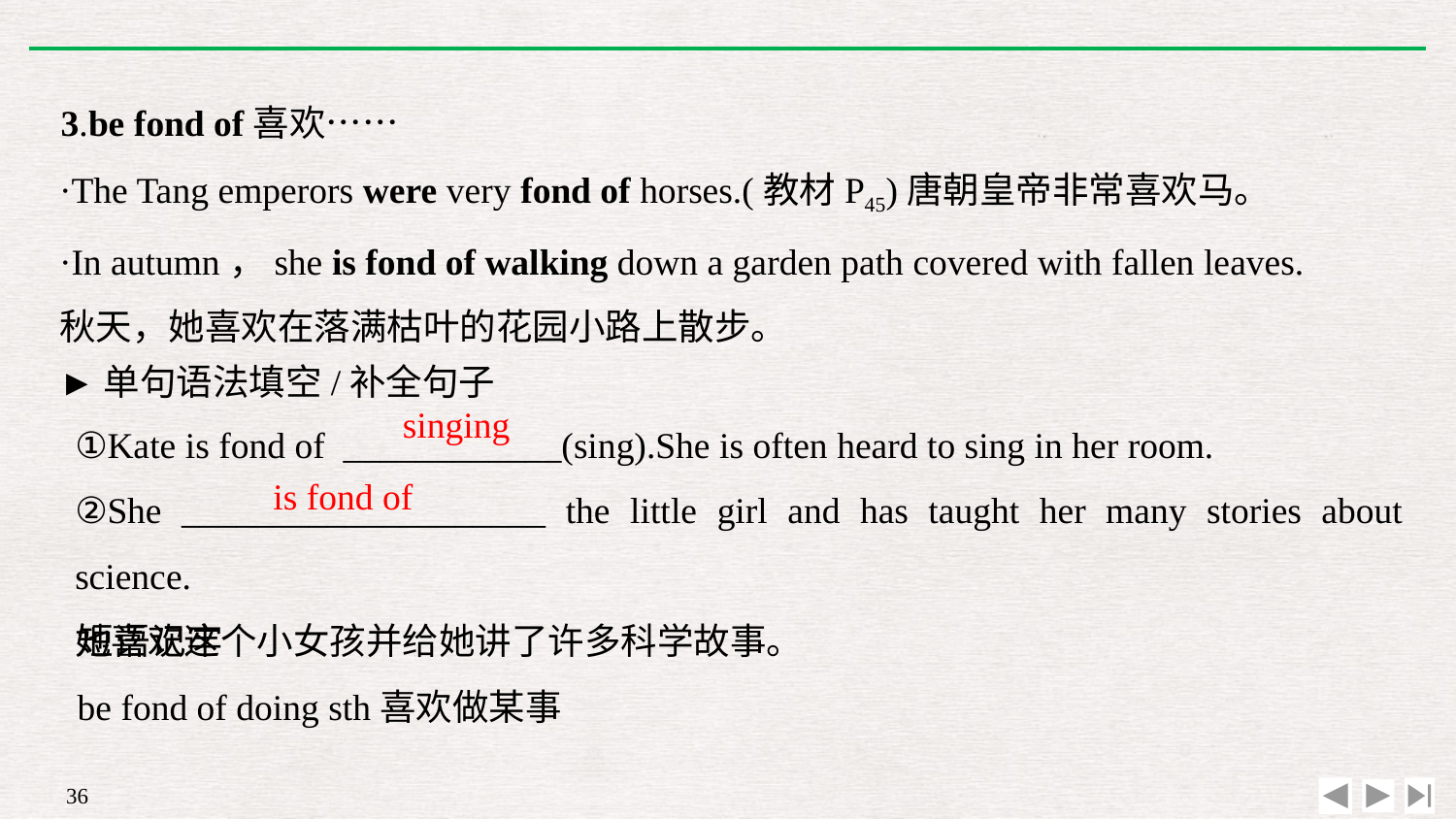

3.be fond of喜欢……
·The Tang emperors were very fond of horses.(教材P45)唐朝皇帝非常喜欢马。
·In autumn，she is fond of walking down a garden path covered with fallen leaves.
秋天，她喜欢在落满枯叶的花园小路上散步。
►单句语法填空/补全句子
①Kate is fond of  ____________(sing).She is often heard to sing in her room.
②She ____________________ the little girl and has taught her many stories about science.
她喜欢这个小女孩并给她讲了许多科学故事。
singing
is fond of
短语记牢
be fond of doing sth喜欢做某事